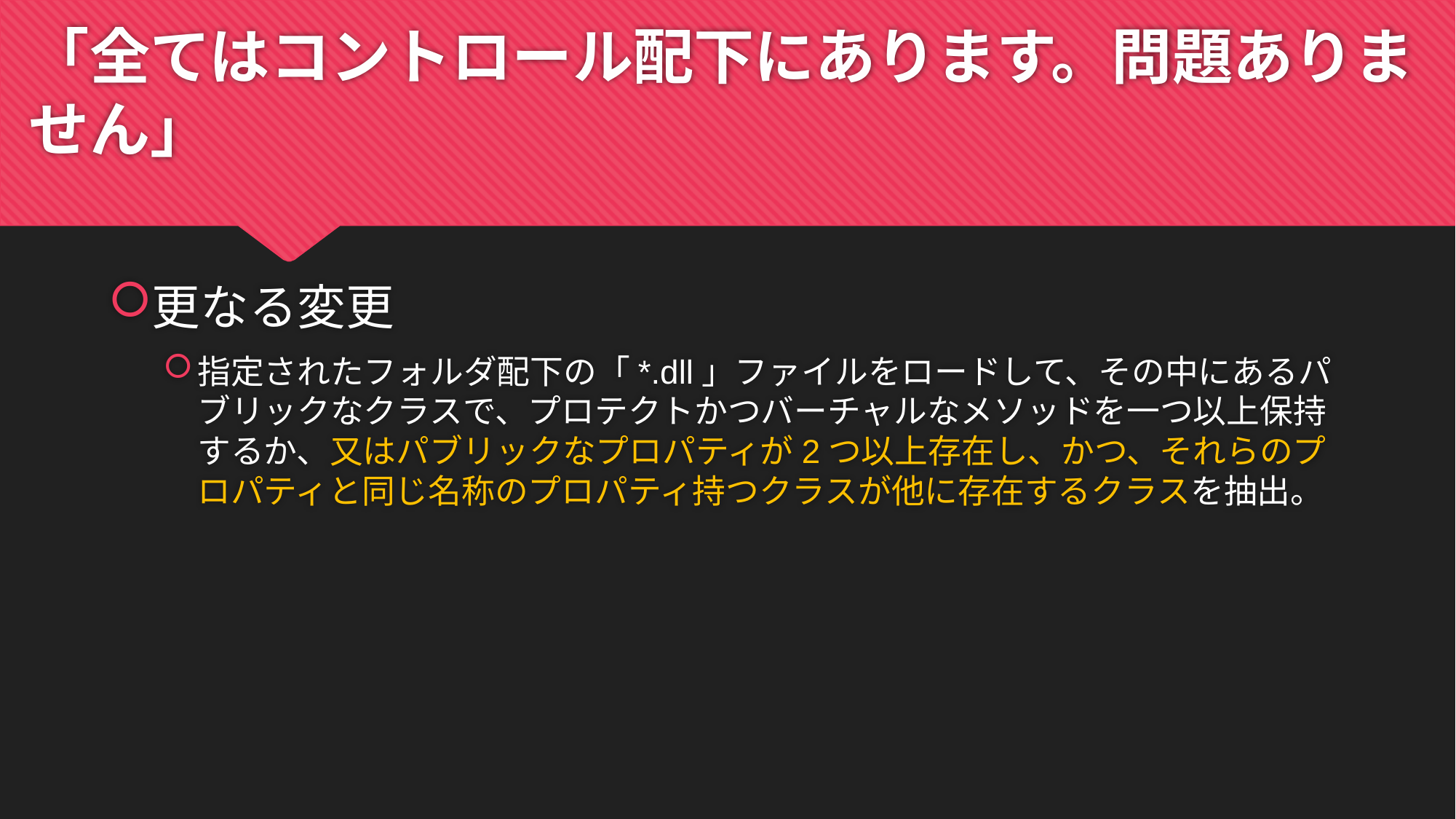

# 「全てはコントロール配下にあります。問題ありません」
更なる変更
指定されたフォルダ配下の「*.dll」ファイルをロードして、その中にあるパブリックなクラスで、プロテクトかつバーチャルなメソッドを一つ以上保持するか、又はパブリックなプロパティが2つ以上存在し、かつ、それらのプロパティと同じ名称のプロパティ持つクラスが他に存在するクラスを抽出。